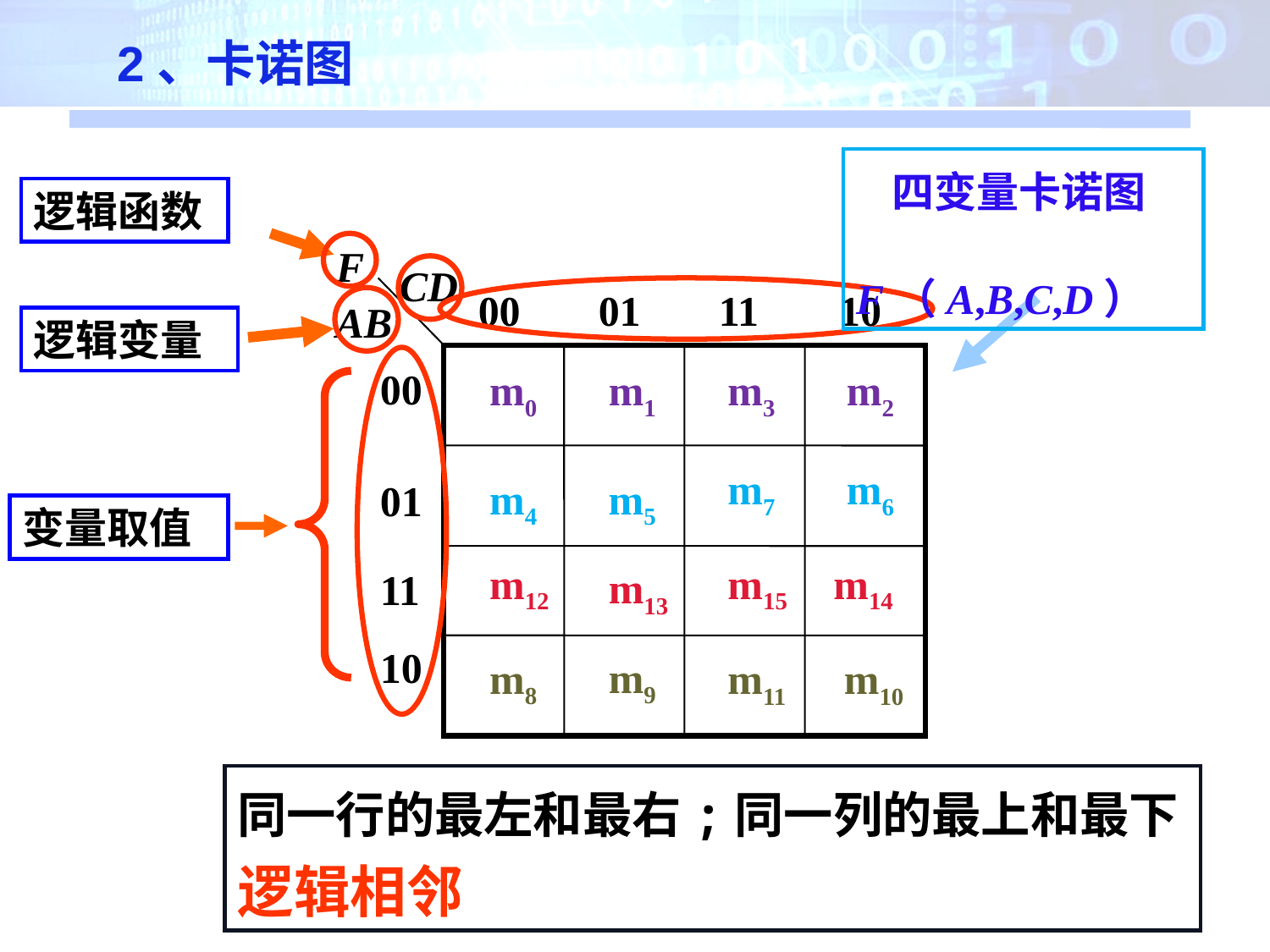

2、卡诺图
    四变量卡诺图
       F（A,B,C,D）
逻辑函数

F
CD
00
01
11
10

AB
00
01
11
10

逻辑变量

m0
m1
m3
m2

m7
m6
m4
m5
变量取值

m12
m15
m14
m13
m9
m8
m11
m10
同一行的最左和最右;同一列的最上和最下
逻辑相邻